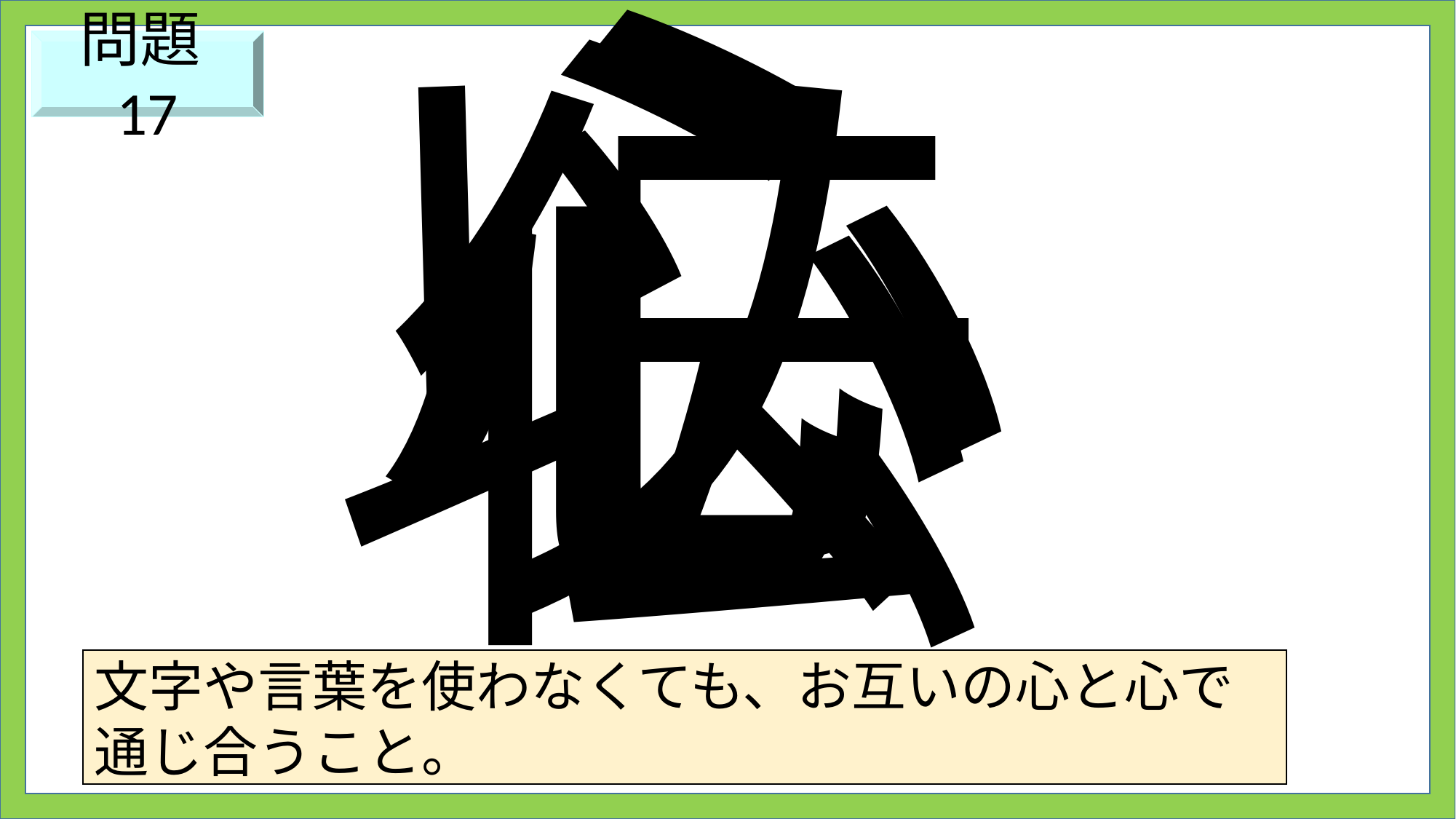

心
心
以
伝
問題17
文字や言葉を使わなくても、お互いの心と心で通じ合うこと。